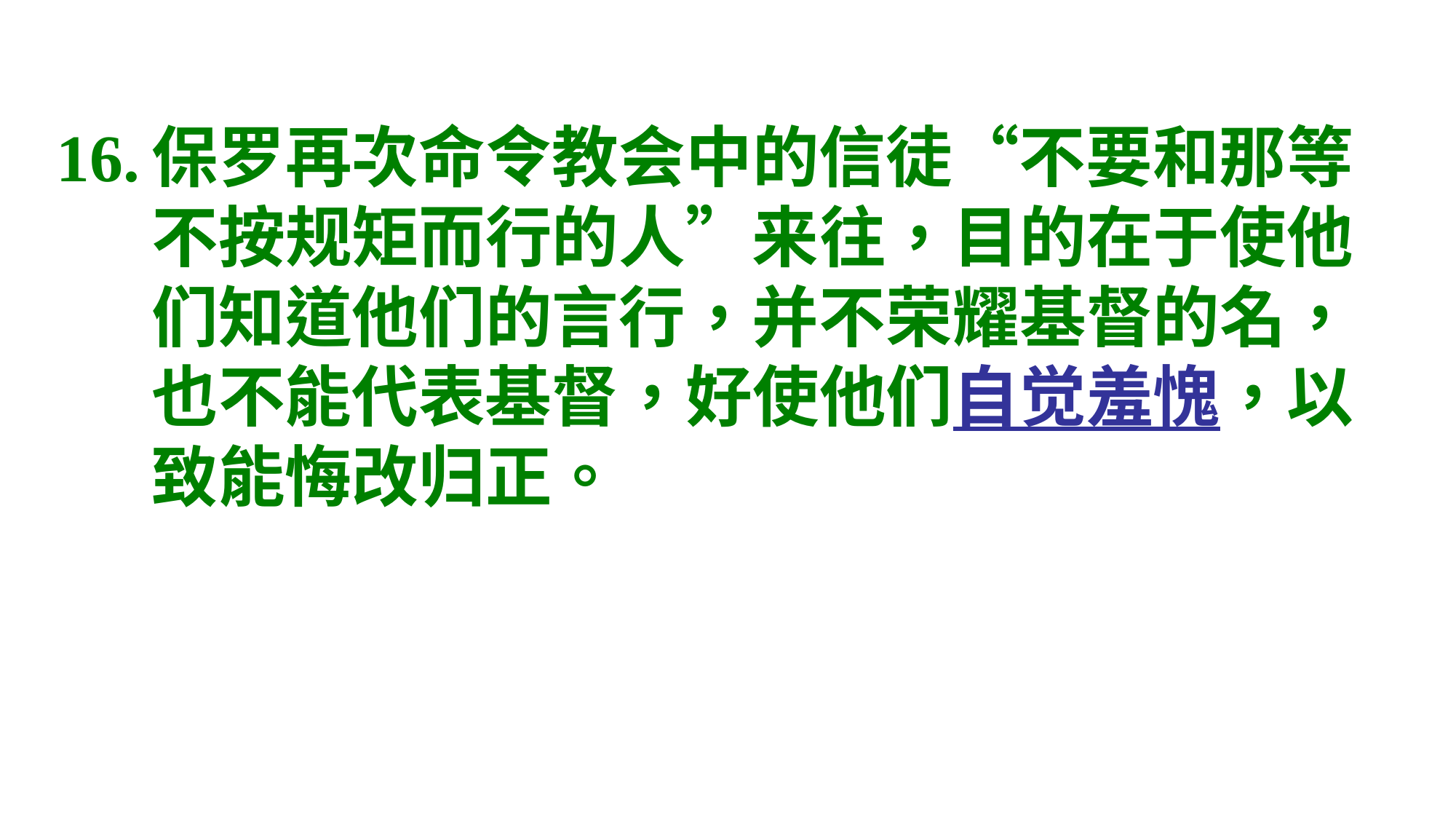

16.	保罗再次命令教会中的信徒“不要和那等不按规矩而行的人”来往，目的在于使他们知道他们的言行，并不荣耀基督的名，也不能代表基督，好使他们自觉羞愧，以致能悔改归正。